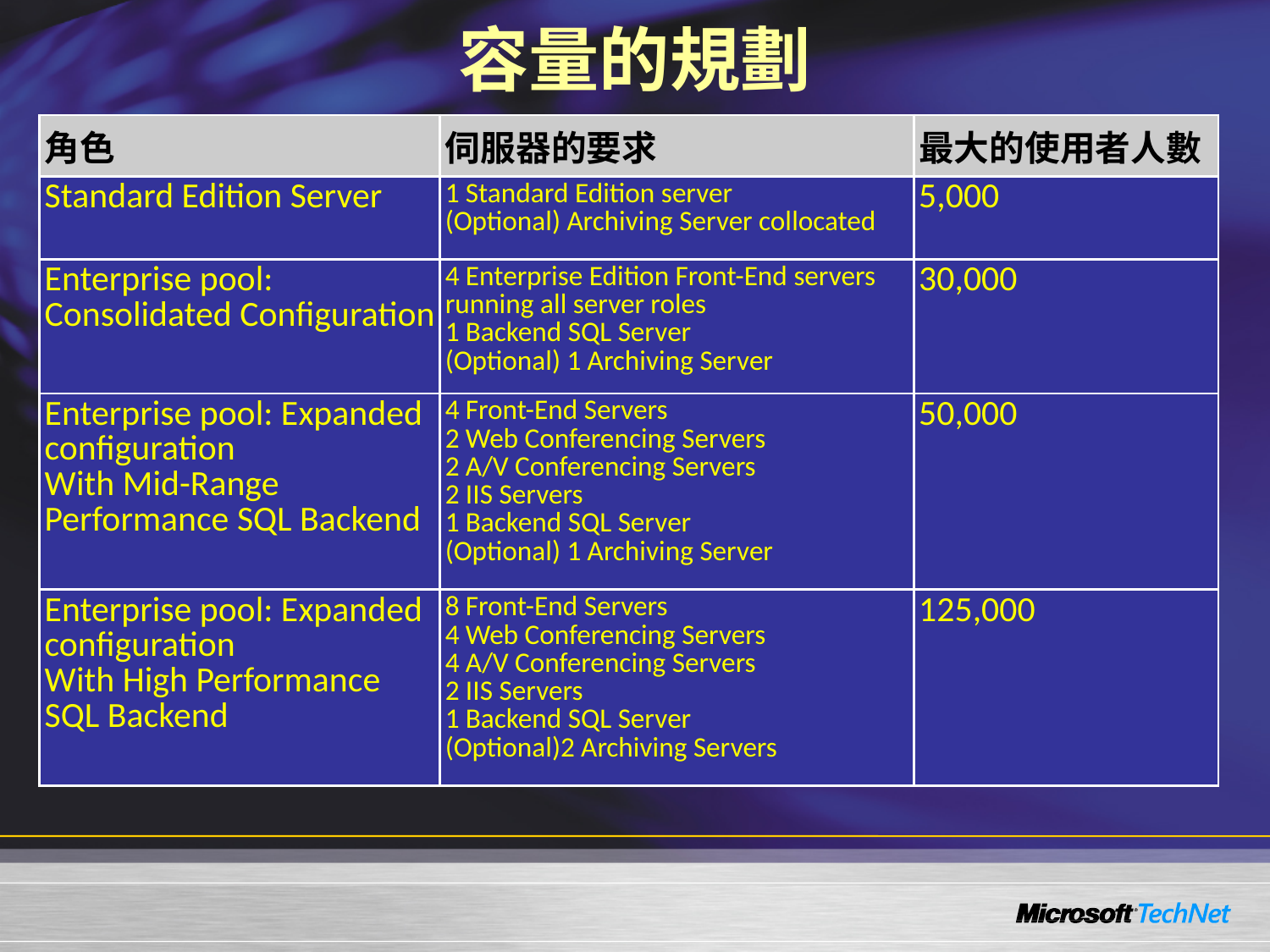

# 容量的規劃
| 角色 | 伺服器的要求 | 最大的使用者人數 |
| --- | --- | --- |
| Standard Edition Server | 1 Standard Edition server (Optional) Archiving Server collocated | 5,000 |
| Enterprise pool: Consolidated Configuration | 4 Enterprise Edition Front-End servers running all server roles 1 Backend SQL Server (Optional) 1 Archiving Server | 30,000 |
| Enterprise pool: Expanded configuration With Mid-Range Performance SQL Backend | 4 Front-End Servers 2 Web Conferencing Servers 2 A/V Conferencing Servers 2 IIS Servers 1 Backend SQL Server (Optional) 1 Archiving Server | 50,000 |
| Enterprise pool: Expanded configuration With High Performance SQL Backend | 8 Front-End Servers 4 Web Conferencing Servers 4 A/V Conferencing Servers 2 IIS Servers 1 Backend SQL Server (Optional)2 Archiving Servers | 125,000 |